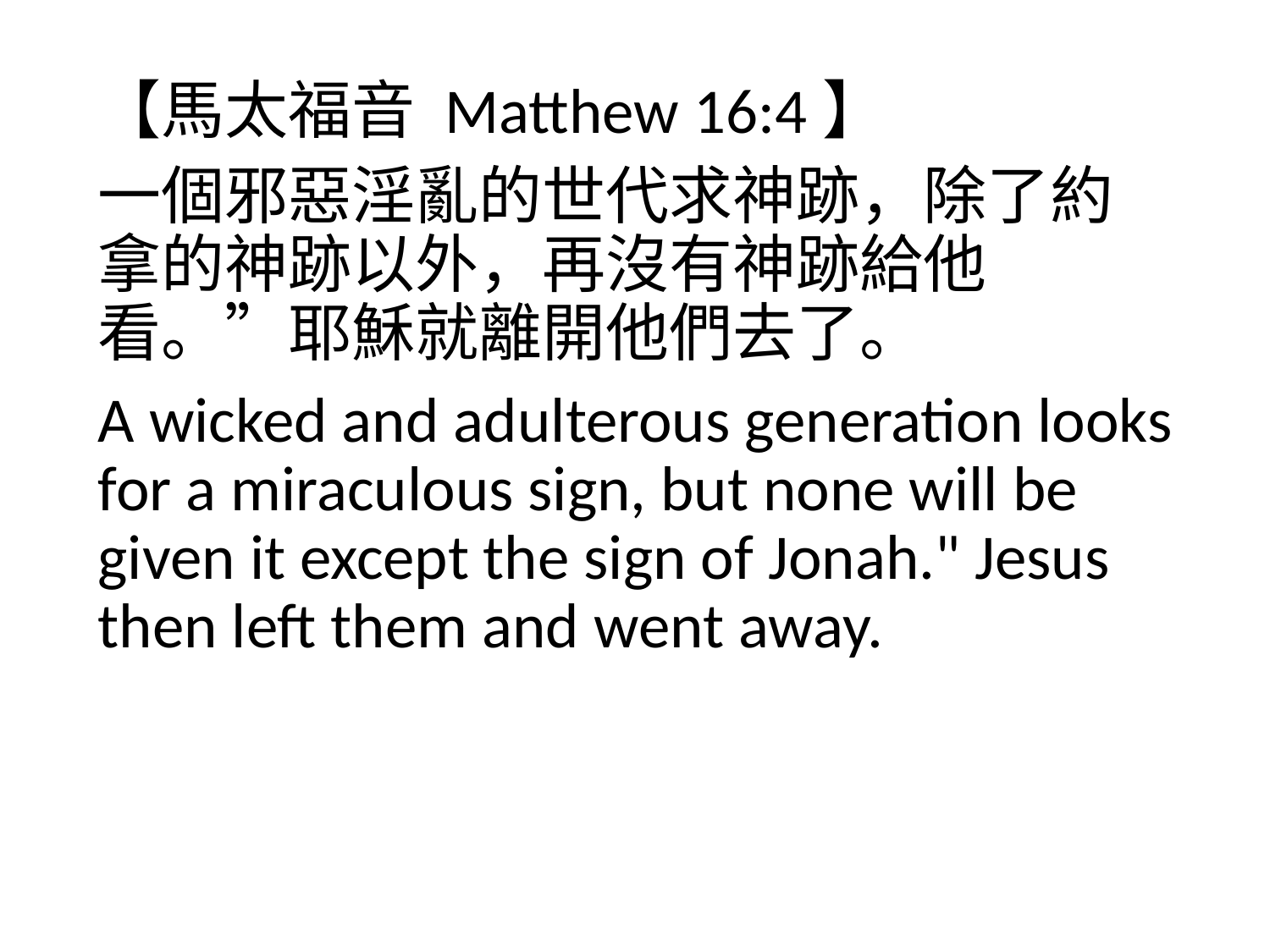

【馬太福音 Matthew 16:4】
一個邪惡淫亂的世代求神跡，除了約拿的神跡以外，再沒有神跡給他看。”耶穌就離開他們去了。
A wicked and adulterous generation looks for a miraculous sign, but none will be given it except the sign of Jonah." Jesus then left them and went away.